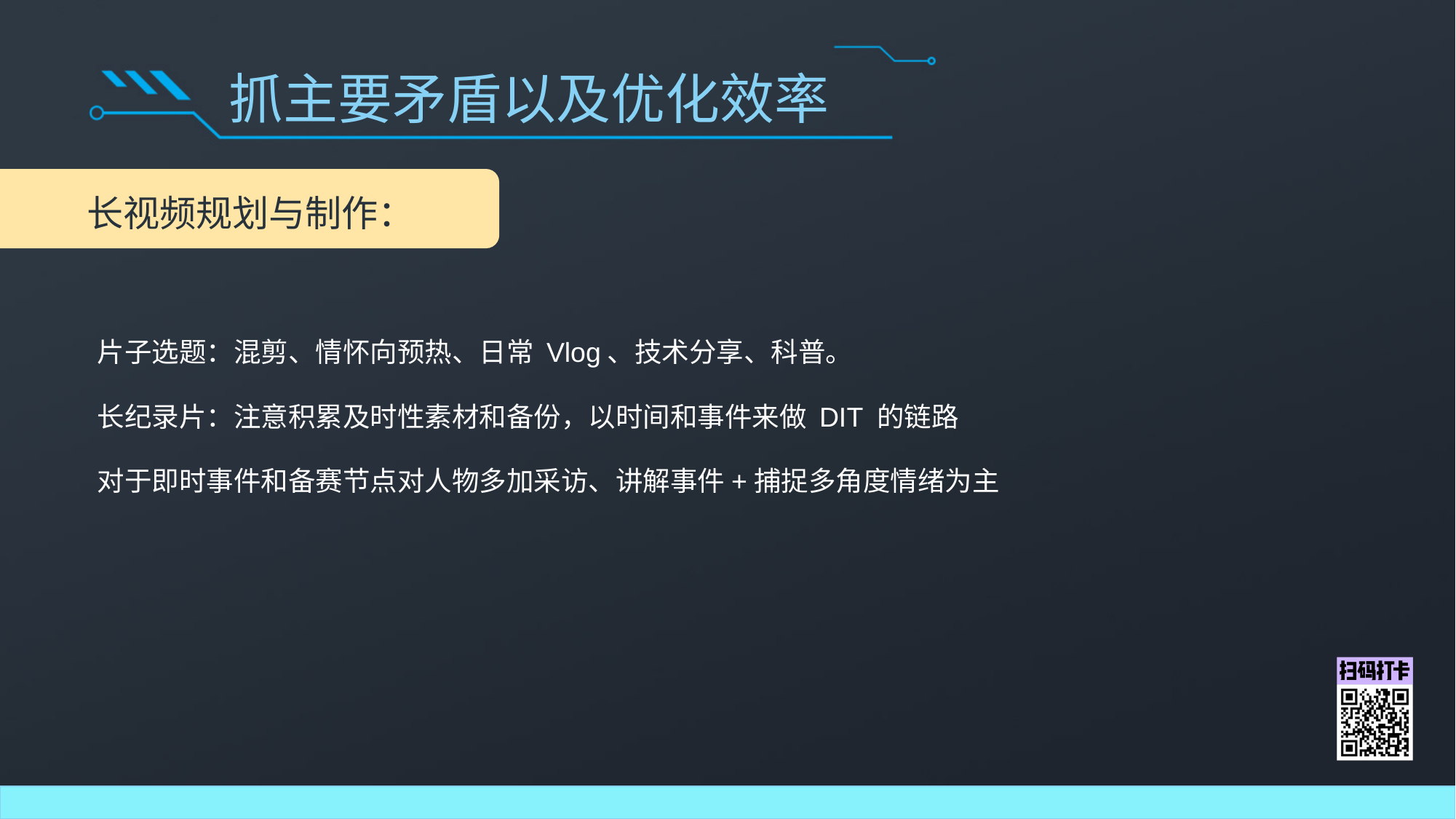

抓主要矛盾以及优化效率

长视频规划与制作：
片子选题：混剪、情怀向预热、日常 Vlog、技术分享、科普。
长纪录片：注意积累及时性素材和备份，以时间和事件来做 DIT 的链路
对于即时事件和备赛节点对人物多加采访、讲解事件+捕捉多角度情绪为主